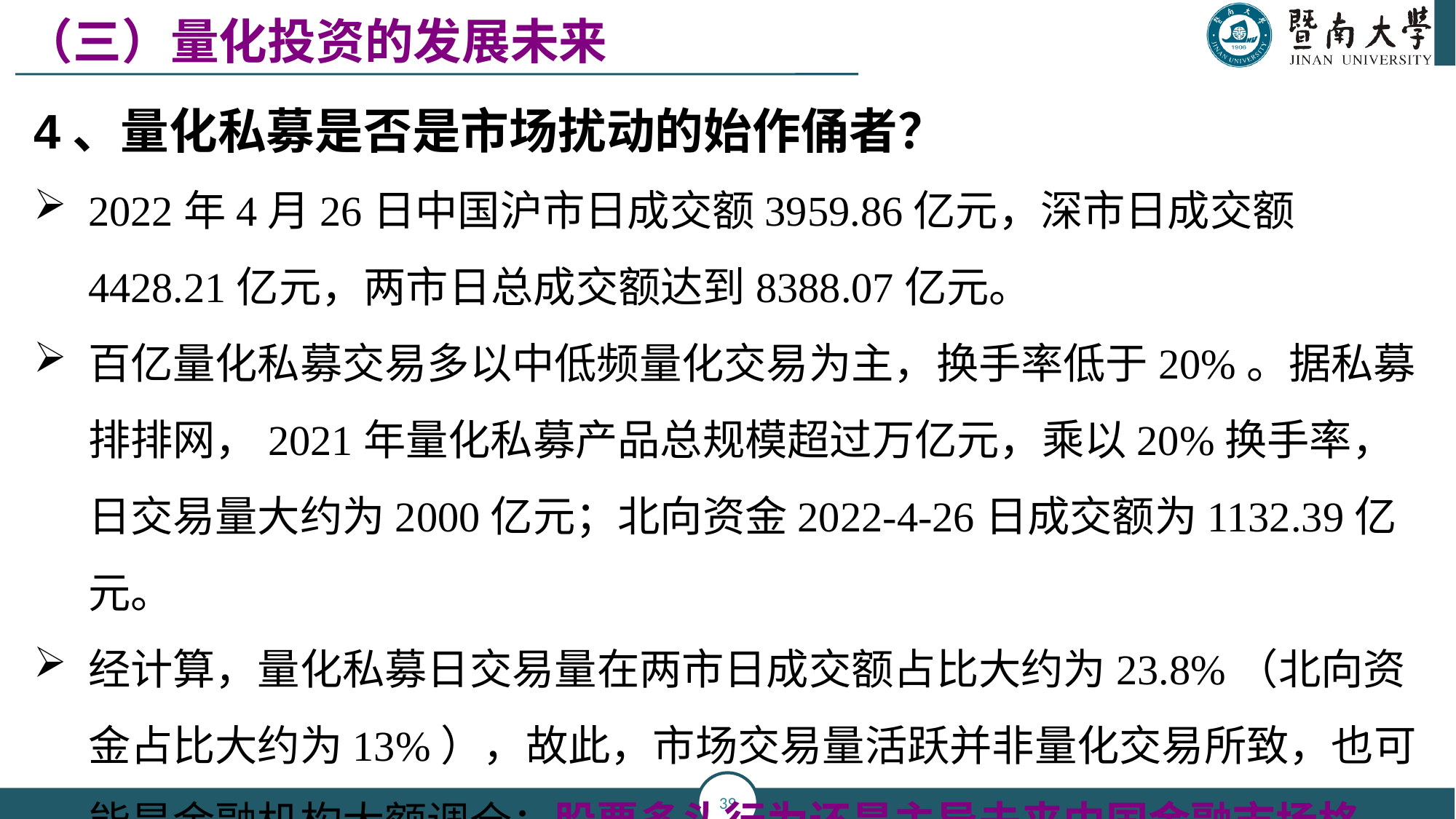

（三）量化投资的发展未来
4、量化私募是否是市场扰动的始作俑者？
2022年4月26日中国沪市日成交额3959.86亿元，深市日成交额4428.21亿元，两市日总成交额达到8388.07亿元。
百亿量化私募交易多以中低频量化交易为主，换手率低于20%。据私募排排网，2021年量化私募产品总规模超过万亿元，乘以20%换手率，日交易量大约为2000亿元；北向资金2022-4-26日成交额为1132.39亿元。
经计算，量化私募日交易量在两市日成交额占比大约为23.8%（北向资金占比大约为13%），故此，市场交易量活跃并非量化交易所致，也可能是金融机构大额调仓；股票多头行为还是主导未来中国金融市场格局。